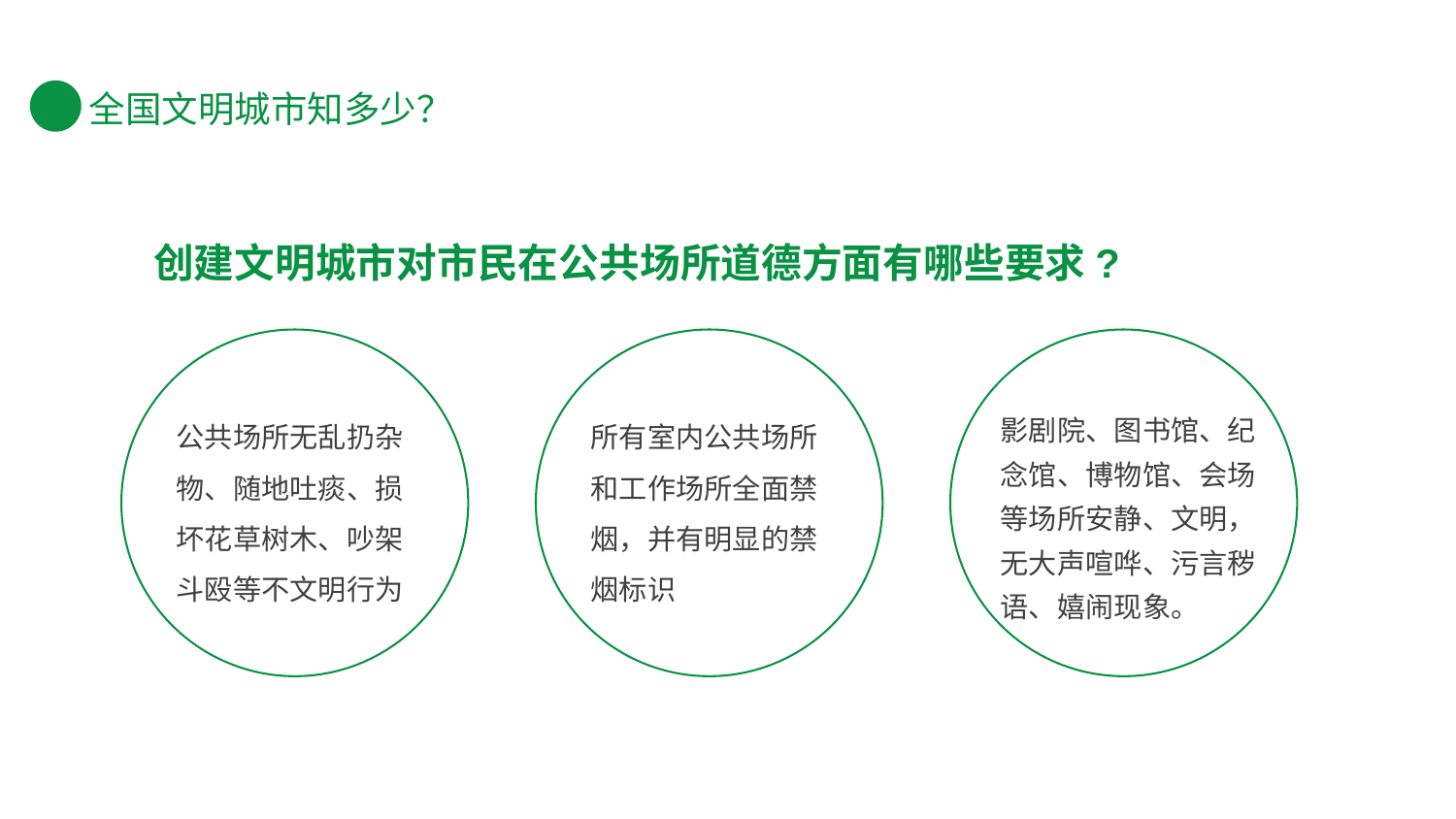

创建文明城市对市民在公共场所道德方面有哪些要求?

公共场所无乱扔杂物、随地吐痰、损坏花草树木、吵架斗殴等不文明行为

所有室内公共场所和工作场所全面禁烟，并有明显的禁烟标识

影剧院、图书馆、纪念馆、博物馆、会场等场所安静、文明，无大声喧哗、污言秽语、嬉闹现象。